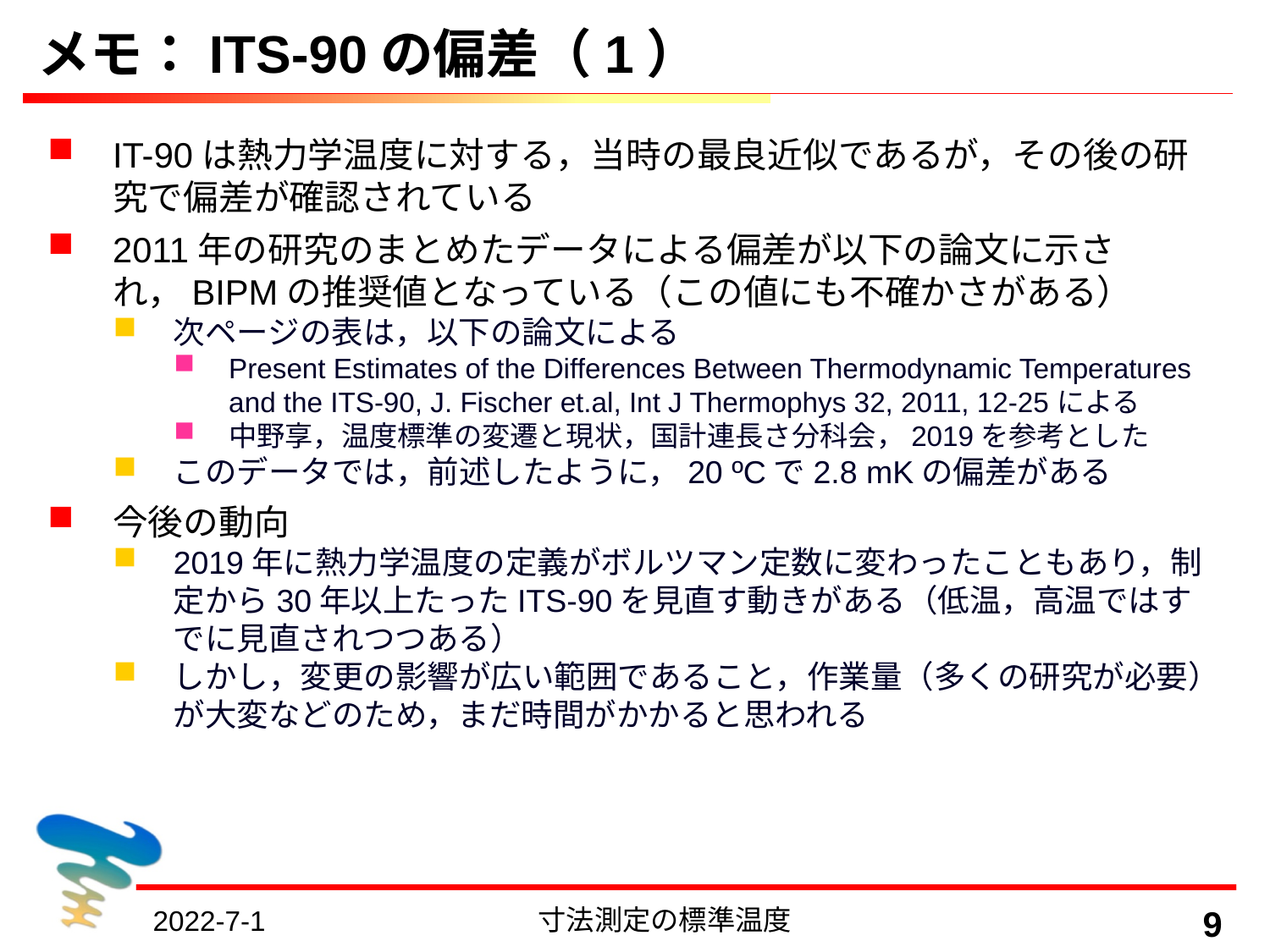

# メモ：ITS-90の偏差（1）
IT-90は熱力学温度に対する，当時の最良近似であるが，その後の研究で偏差が確認されている
2011年の研究のまとめたデータによる偏差が以下の論文に示され，BIPMの推奨値となっている（この値にも不確かさがある）
次ページの表は，以下の論文による
Present Estimates of the Differences Between Thermodynamic Temperatures and the ITS-90, J. Fischer et.al, Int J Thermophys 32, 2011, 12-25による
中野享，温度標準の変遷と現状，国計連長さ分科会，2019を参考とした
このデータでは，前述したように，20 ºCで2.8 mKの偏差がある
今後の動向
2019年に熱力学温度の定義がボルツマン定数に変わったこともあり，制定から30年以上たったITS-90を見直す動きがある（低温，高温ではすでに見直されつつある）
しかし，変更の影響が広い範囲であること，作業量（多くの研究が必要）が大変などのため，まだ時間がかかると思われる

寸法測定の標準温度
9
2022-7-1